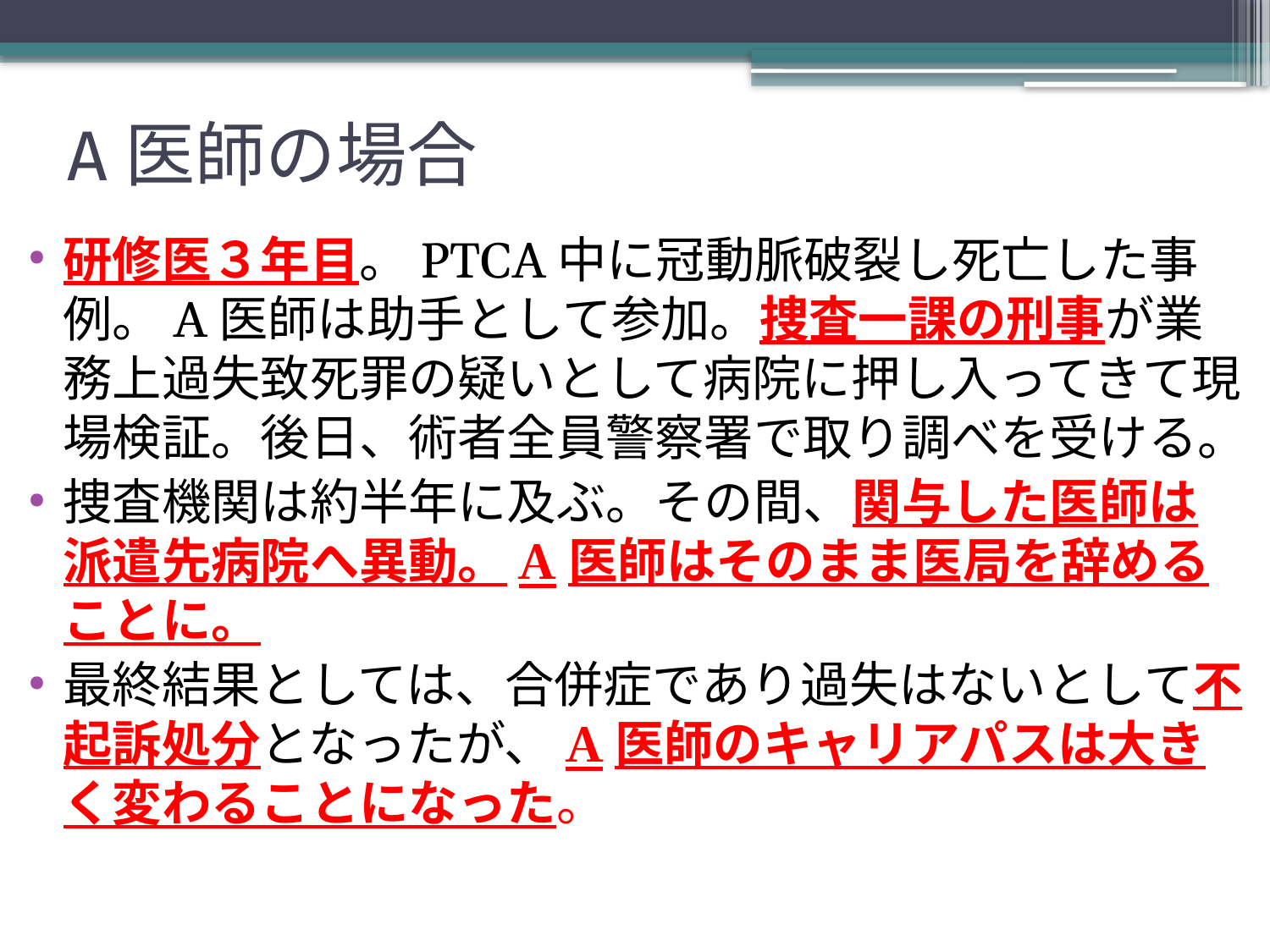

# A医師の場合
研修医３年目。PTCA中に冠動脈破裂し死亡した事例。A医師は助手として参加。捜査一課の刑事が業務上過失致死罪の疑いとして病院に押し入ってきて現場検証。後日、術者全員警察署で取り調べを受ける。
捜査機関は約半年に及ぶ。その間、関与した医師は派遣先病院へ異動。A医師はそのまま医局を辞めることに。
最終結果としては、合併症であり過失はないとして不起訴処分となったが、A医師のキャリアパスは大きく変わることになった。